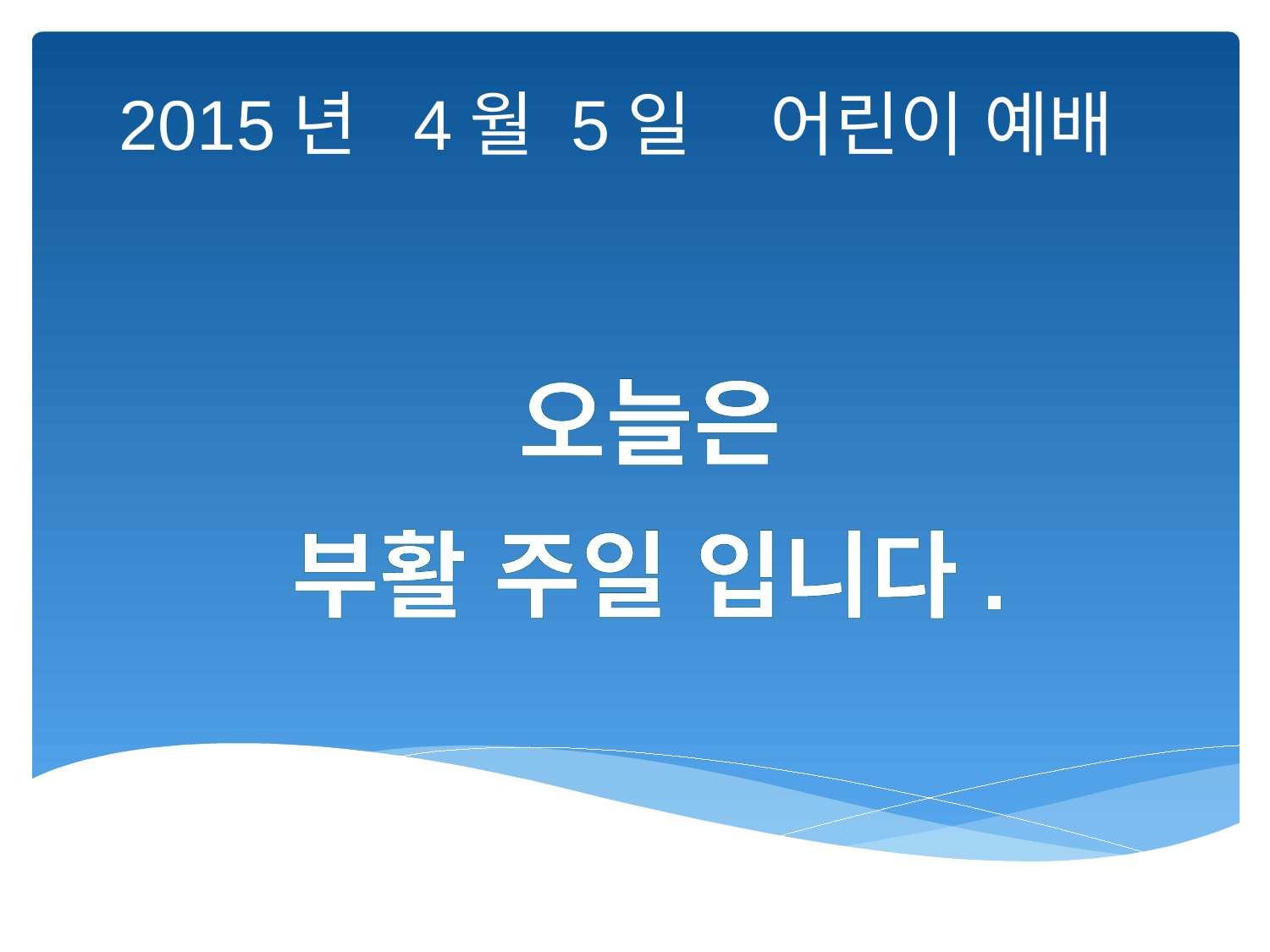

2015년  4월 5일    어린이 예배
오늘은

부활 주일 입니다.